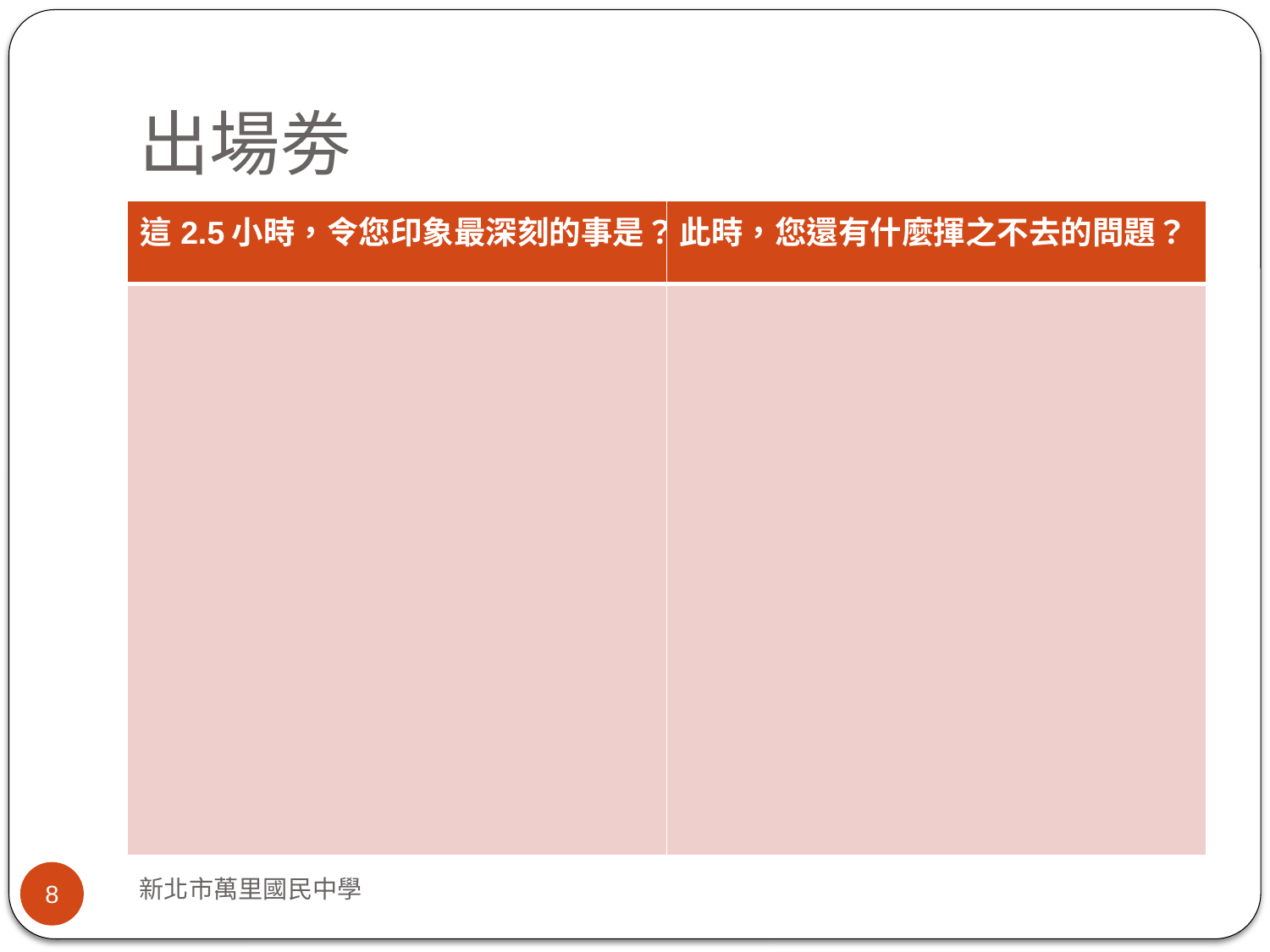

# 出場劵
| 這2.5小時，令您印象最深刻的事是？ | 此時，您還有什麼揮之不去的問題？ |
| --- | --- |
|  |  |
新北市萬里國民中學
8